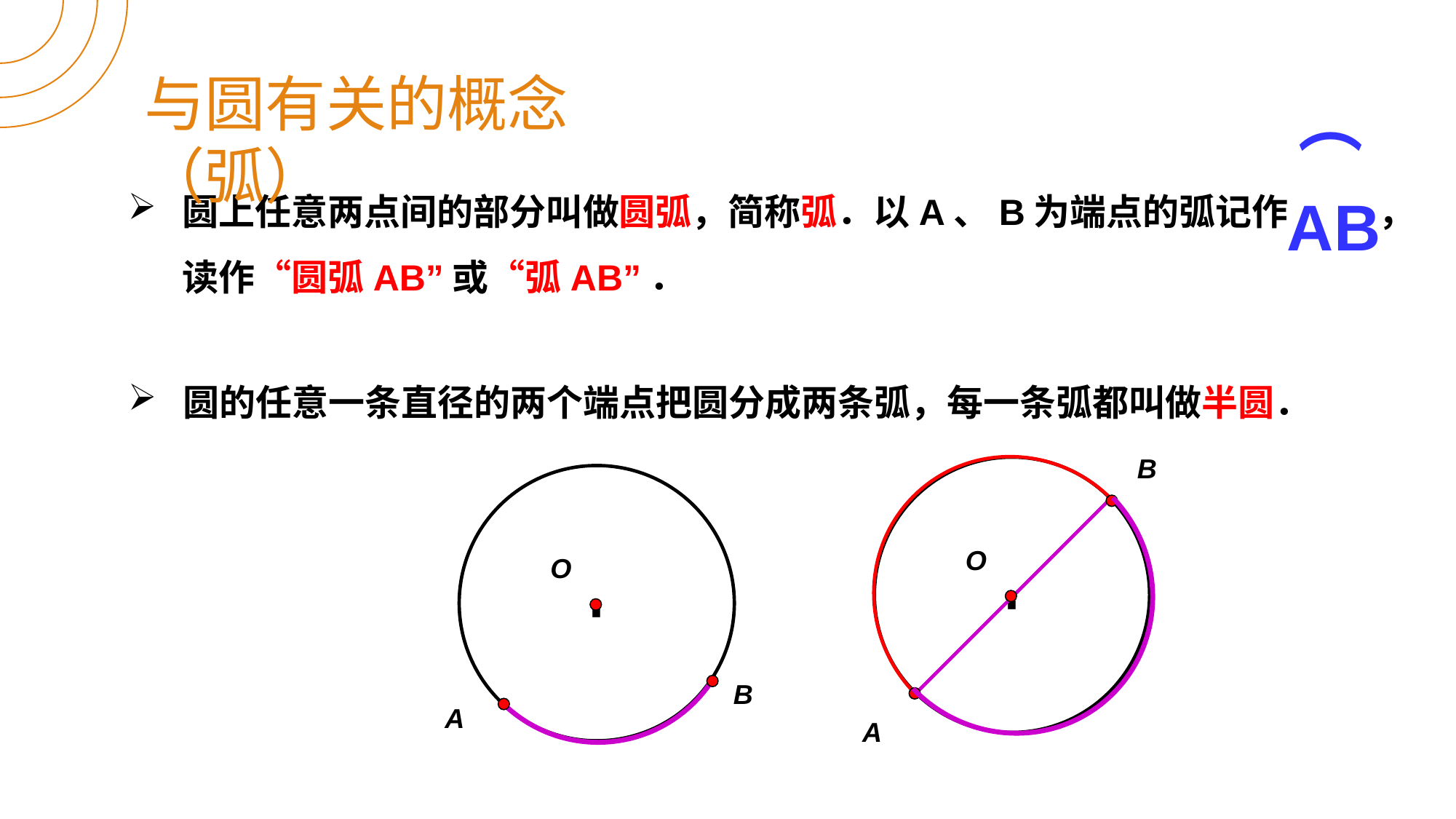

与圆有关的概念（弧）
⌒
AB
圆上任意两点间的部分叫做圆弧，简称弧．以A、B为端点的弧记作           ，读作“圆弧AB”或“弧AB”．
圆的任意一条直径的两个端点把圆分成两条弧，每一条弧都叫做半圆．
B
·
·

O
O

B

A

A